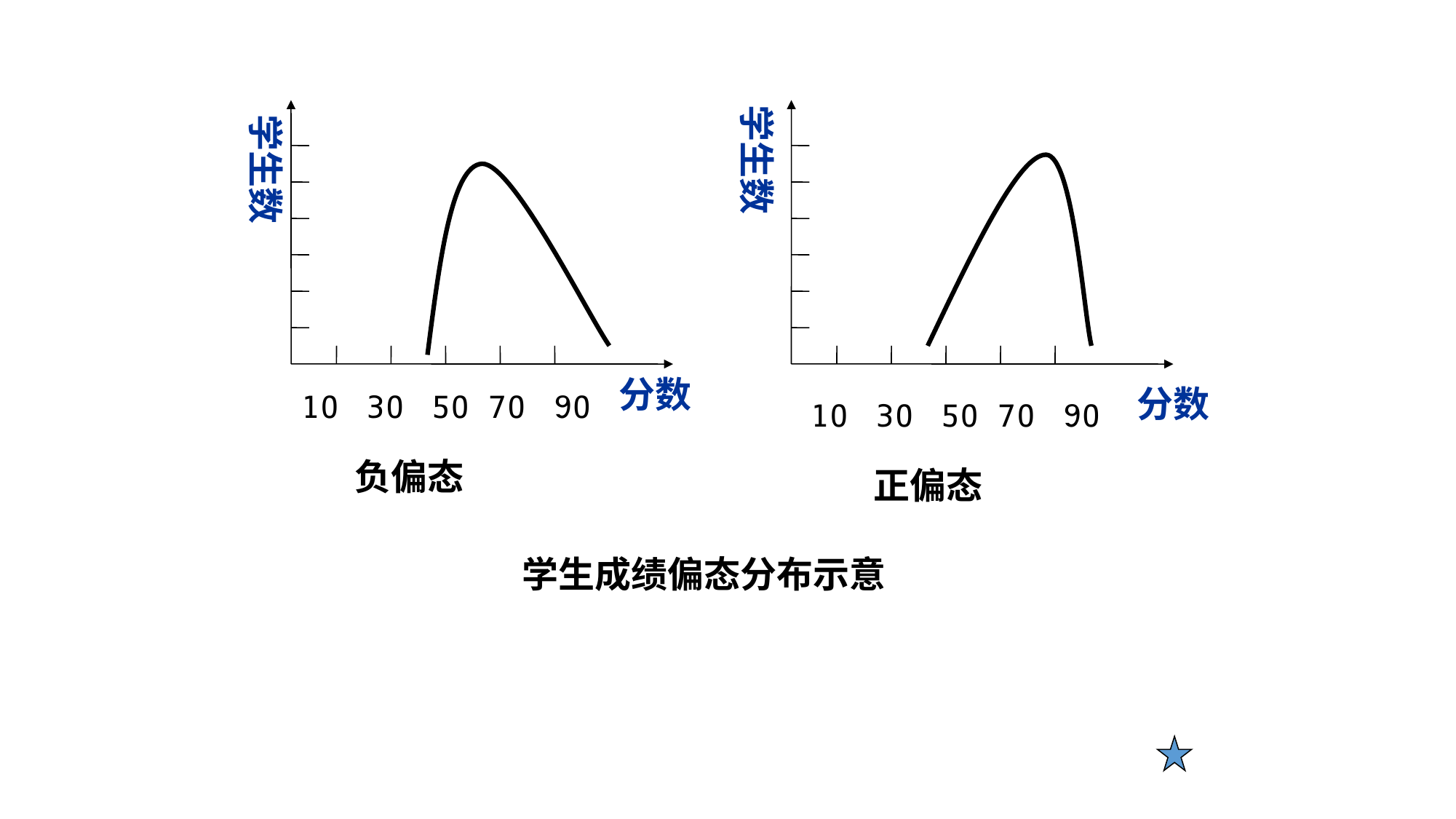

学生数

学生数

分数
分数
10   30   50  70   90
10   30   50  70   90
负偏态
正偏态
学生成绩偏态分布示意